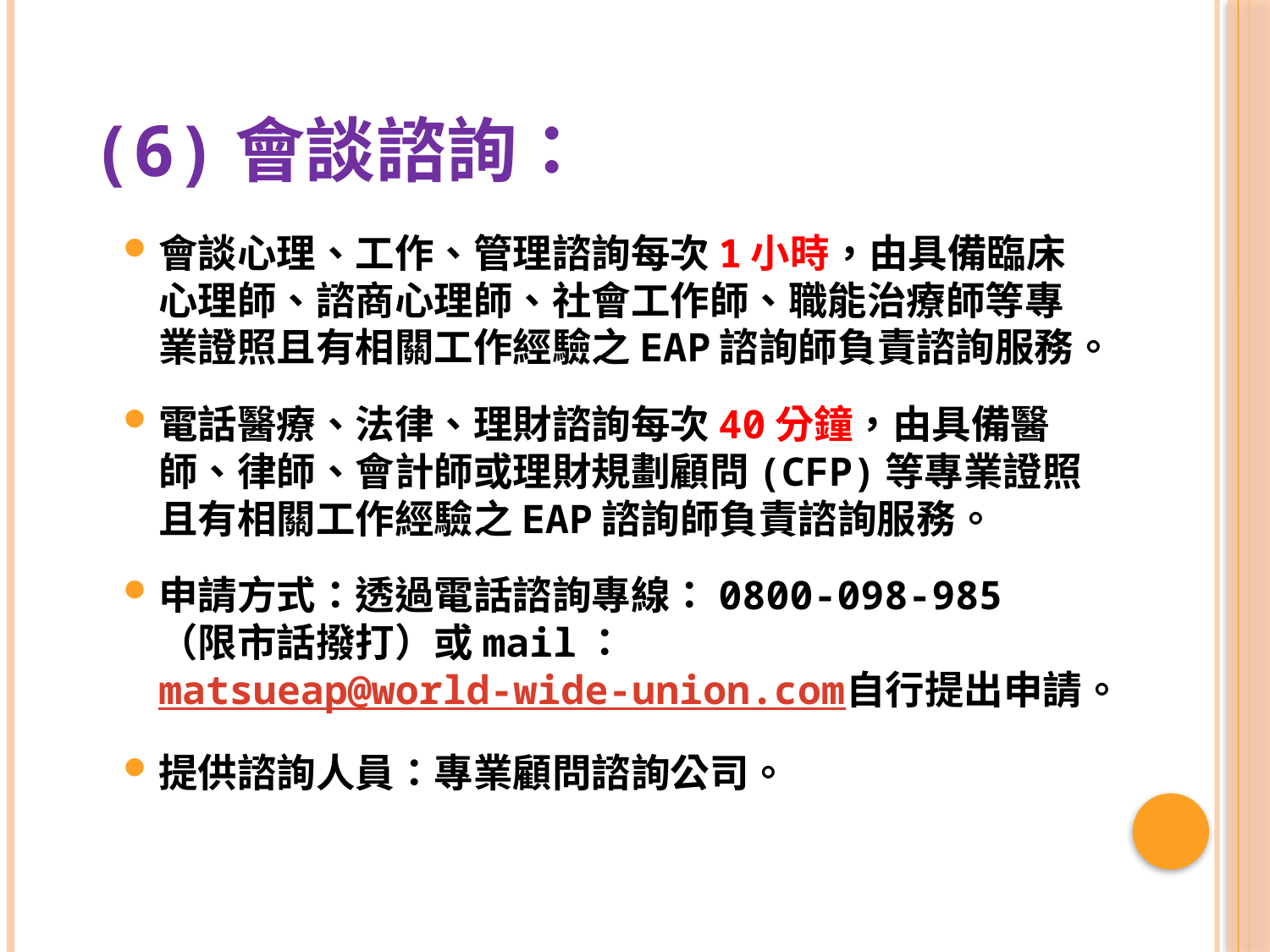

# (6)會談諮詢：
會談心理、工作、管理諮詢每次1小時，由具備臨床心理師、諮商心理師、社會工作師、職能治療師等專業證照且有相關工作經驗之EAP諮詢師負責諮詢服務。
電話醫療、法律、理財諮詢每次40分鐘，由具備醫師、律師、會計師或理財規劃顧問(CFP)等專業證照且有相關工作經驗之EAP諮詢師負責諮詢服務。
申請方式：透過電話諮詢專線：0800-098-985（限市話撥打）或mail：matsueap@world-wide-union.com自行提出申請。
提供諮詢人員：專業顧問諮詢公司。